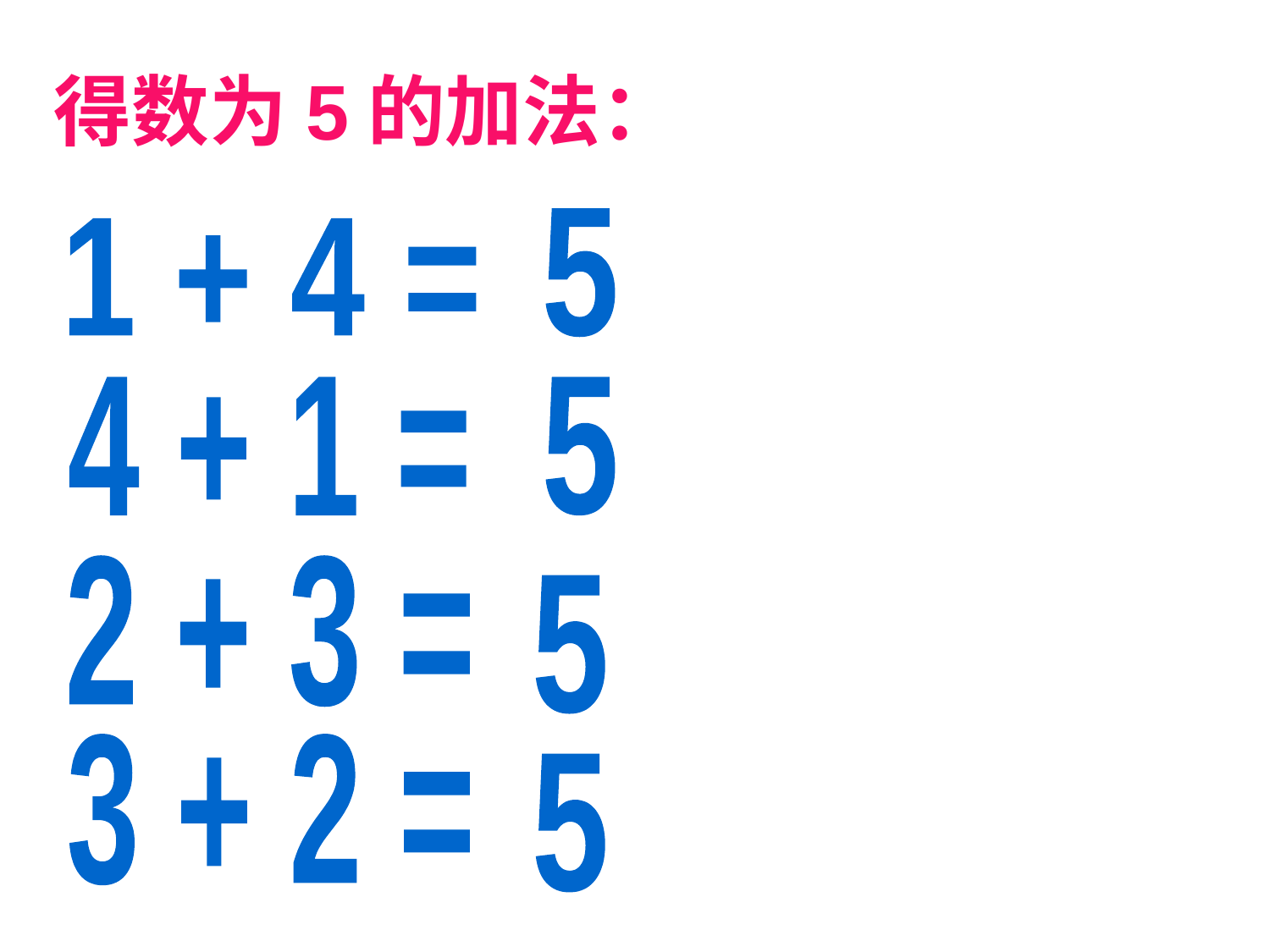

得数为5的加法：
5
1 + 4 =
4 + 1 =
5
2 + 3 =
5
3 + 2 =
5